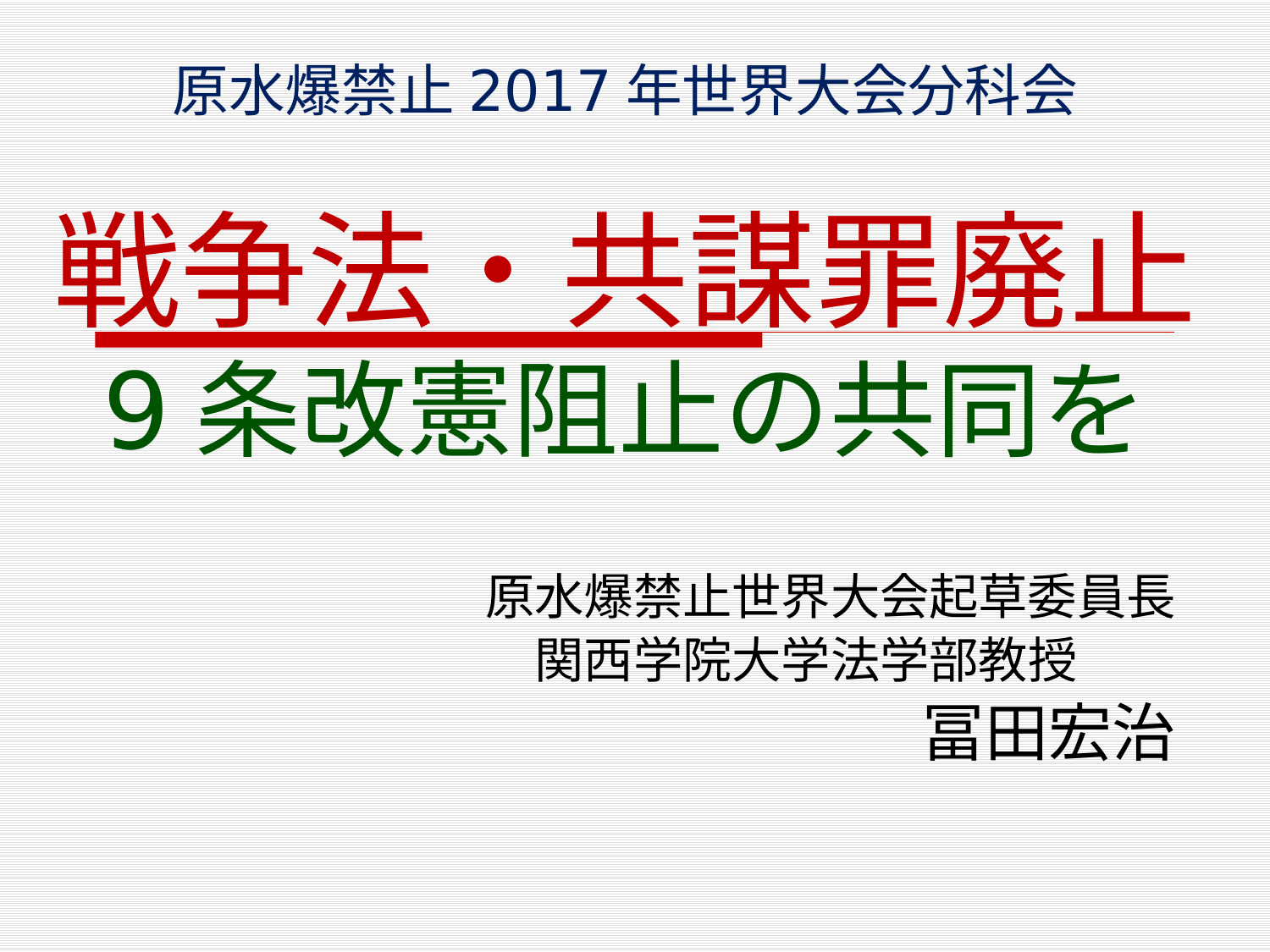

# 原水爆禁止2017年世界大会分科会 戦争法・共謀罪廃止 9条改憲阻止の共同を
原水爆禁止世界大会起草委員長
関西学院大学法学部教授
冨田宏治